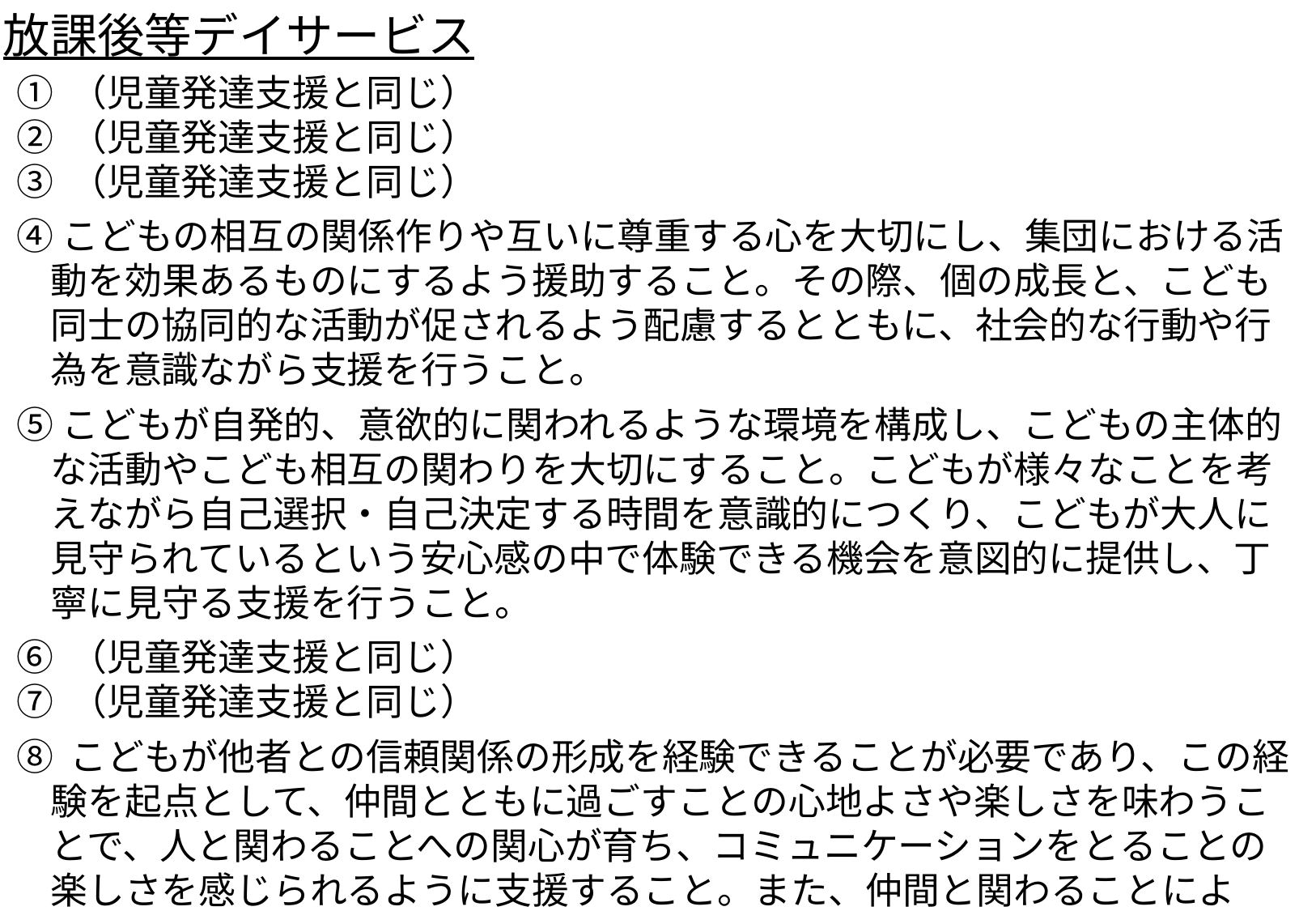

放課後等デイサービス
① （児童発達支援と同じ）
② （児童発達支援と同じ）
③ （児童発達支援と同じ）
④こどもの相互の関係作りや互いに尊重する心を大切にし、集団における活動を効果あるものにするよう援助すること。その際、個の成長と、こども同士の協同的な活動が促されるよう配慮するとともに、社会的な行動や行為を意識ながら支援を行うこと。
⑤こどもが自発的、意欲的に関われるような環境を構成し、こどもの主体的な活動やこども相互の関わりを大切にすること。こどもが様々なことを考えながら自己選択・自己決定する時間を意識的につくり、こどもが大人に見守られているという安心感の中で体験できる機会を意図的に提供し、丁寧に見守る支援を行うこと。
⑥ （児童発達支援と同じ）
⑦ （児童発達支援と同じ）
⑧ こどもが他者との信頼関係の形成を経験できることが必要であり、この経験を起点として、仲間とともに過ごすことの心地よさや楽しさを味わうことで、人と関わることへの関心が育ち、コミュニケーションをとることの楽しさを感じられるように支援すること。また、仲間と関わることにより、葛藤を調整する力や主張する力、折り合いをつける力が育つよう支援すること。